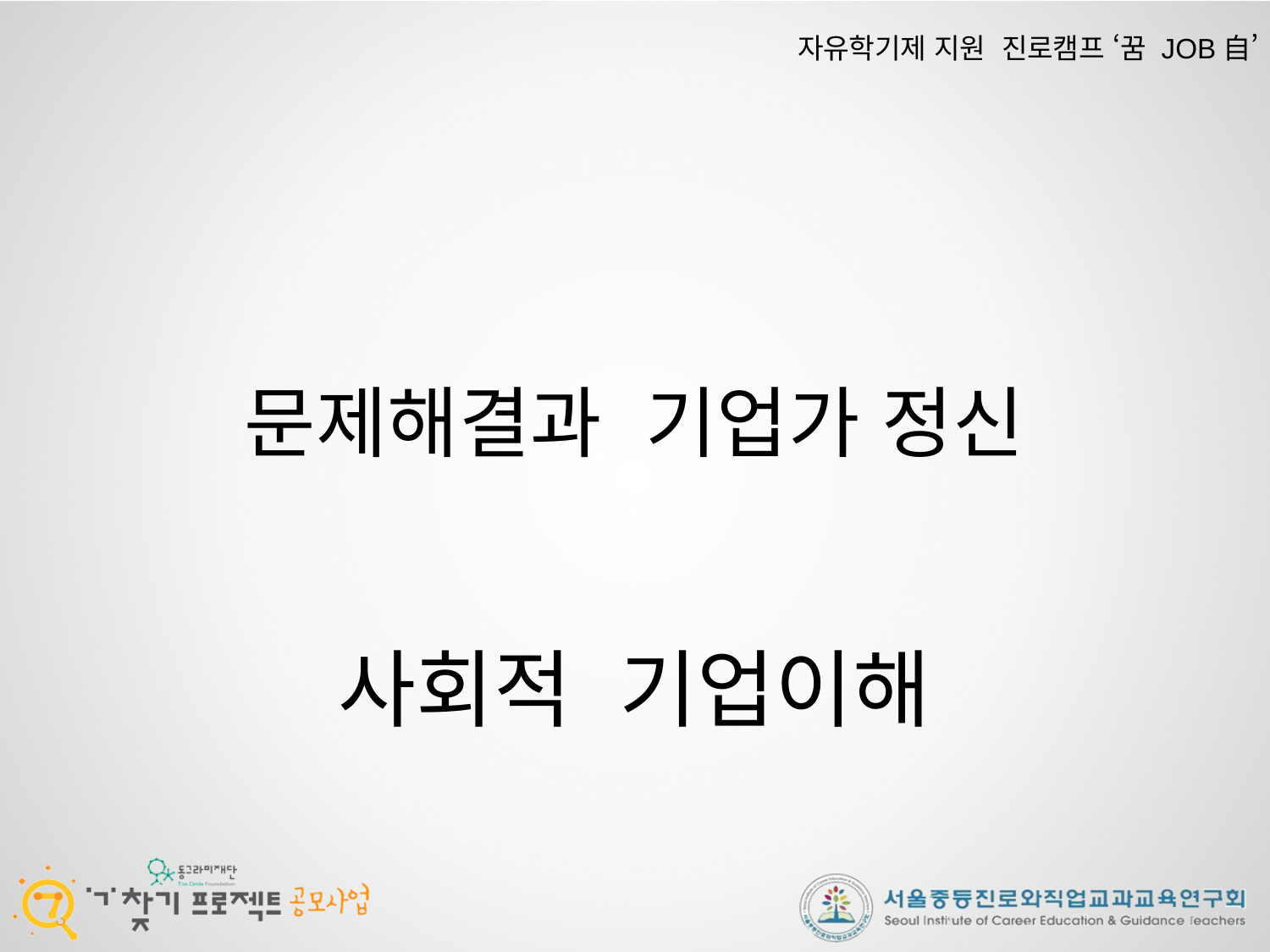

# 자유학기제 지원  진로캠프 ‘꿈 JOB自’
문제해결과  기업가 정신
사회적  기업이해